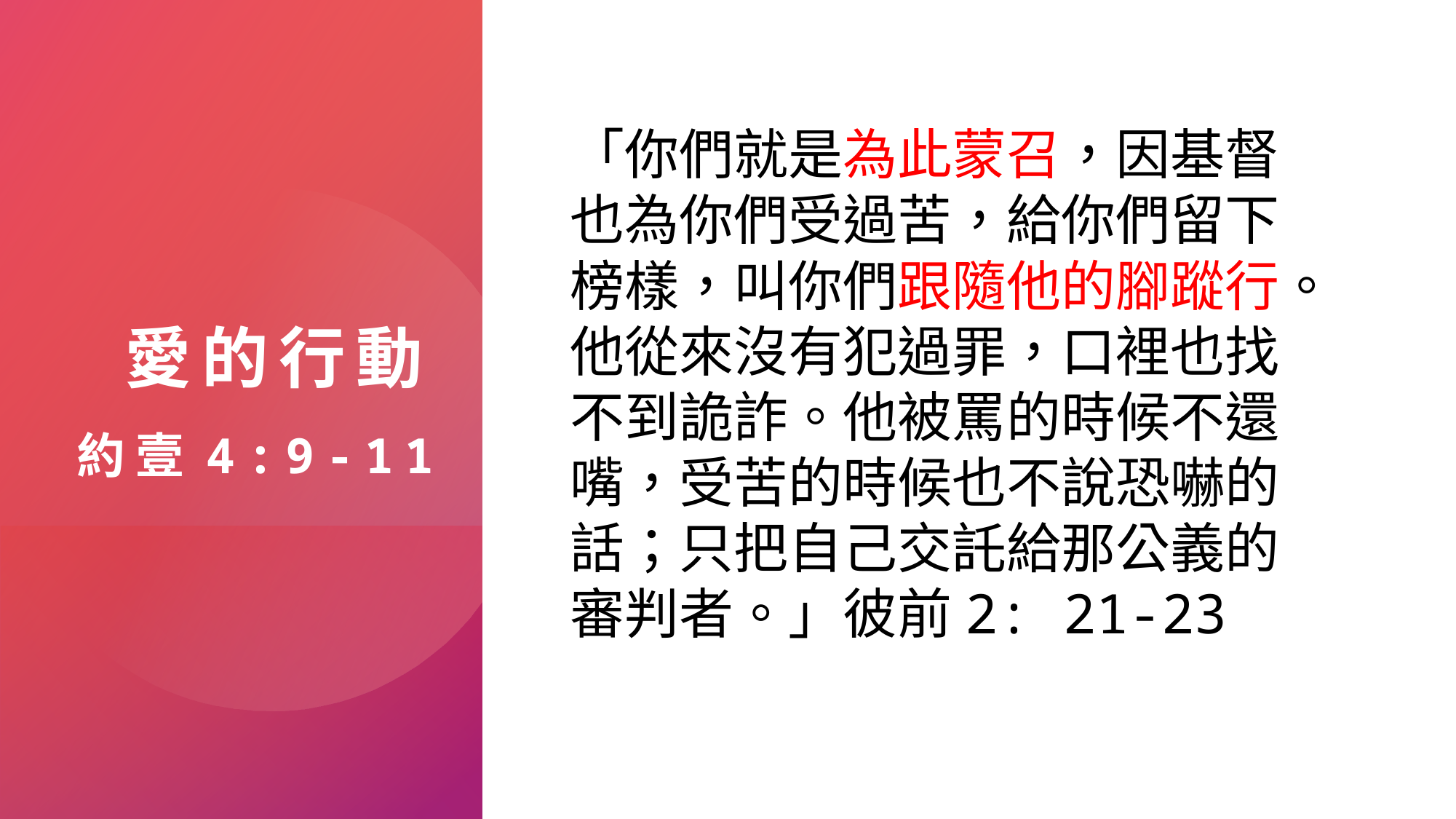

「你們就是為此蒙召，因基督也為你們受過苦，給你們留下榜樣，叫你們跟隨他的腳蹤行。他從來沒有犯過罪，口裡也找不到詭詐。他被罵的時候不還嘴，受苦的時候也不說恐嚇的話；只把自己交託給那公義的審判者。」彼前2: 21-23
# 愛的行動 約壹4:9-11